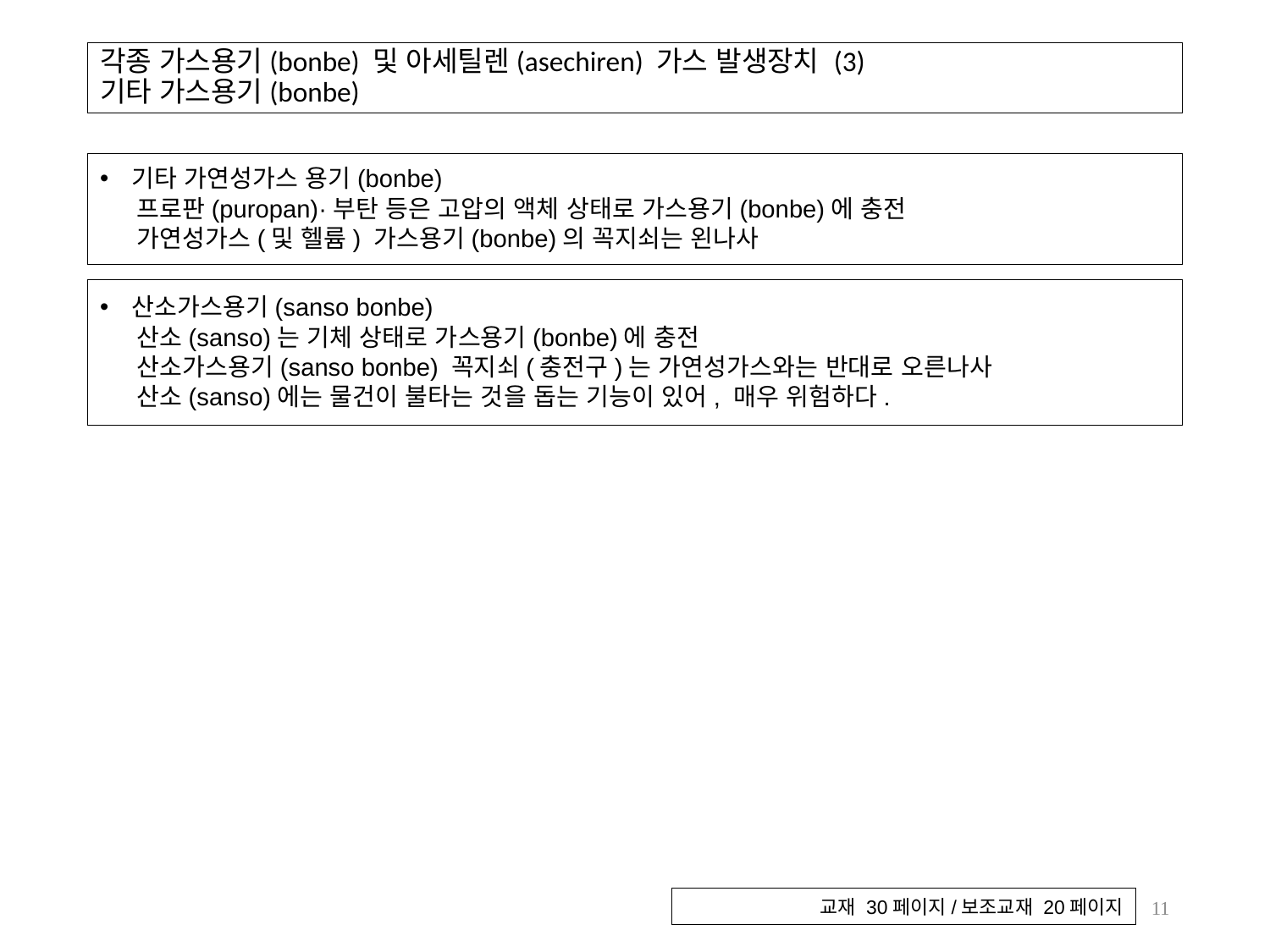

# 각종 가스용기(bonbe) 및 아세틸렌(asechiren) 가스 발생장치 (3) 기타 가스용기(bonbe)
기타 가연성가스 용기(bonbe)
프로판(puropan)·부탄 등은 고압의 액체 상태로 가스용기(bonbe)에 충전
가연성가스(및 헬륨) 가스용기(bonbe)의 꼭지쇠는 왼나사
산소가스용기(sanso bonbe)
산소(sanso)는 기체 상태로 가스용기(bonbe)에 충전
산소가스용기(sanso bonbe) 꼭지쇠(충전구)는 가연성가스와는 반대로 오른나사
산소(sanso)에는 물건이 불타는 것을 돕는 기능이 있어, 매우 위험하다.
11
교재 30페이지/보조교재 20페이지